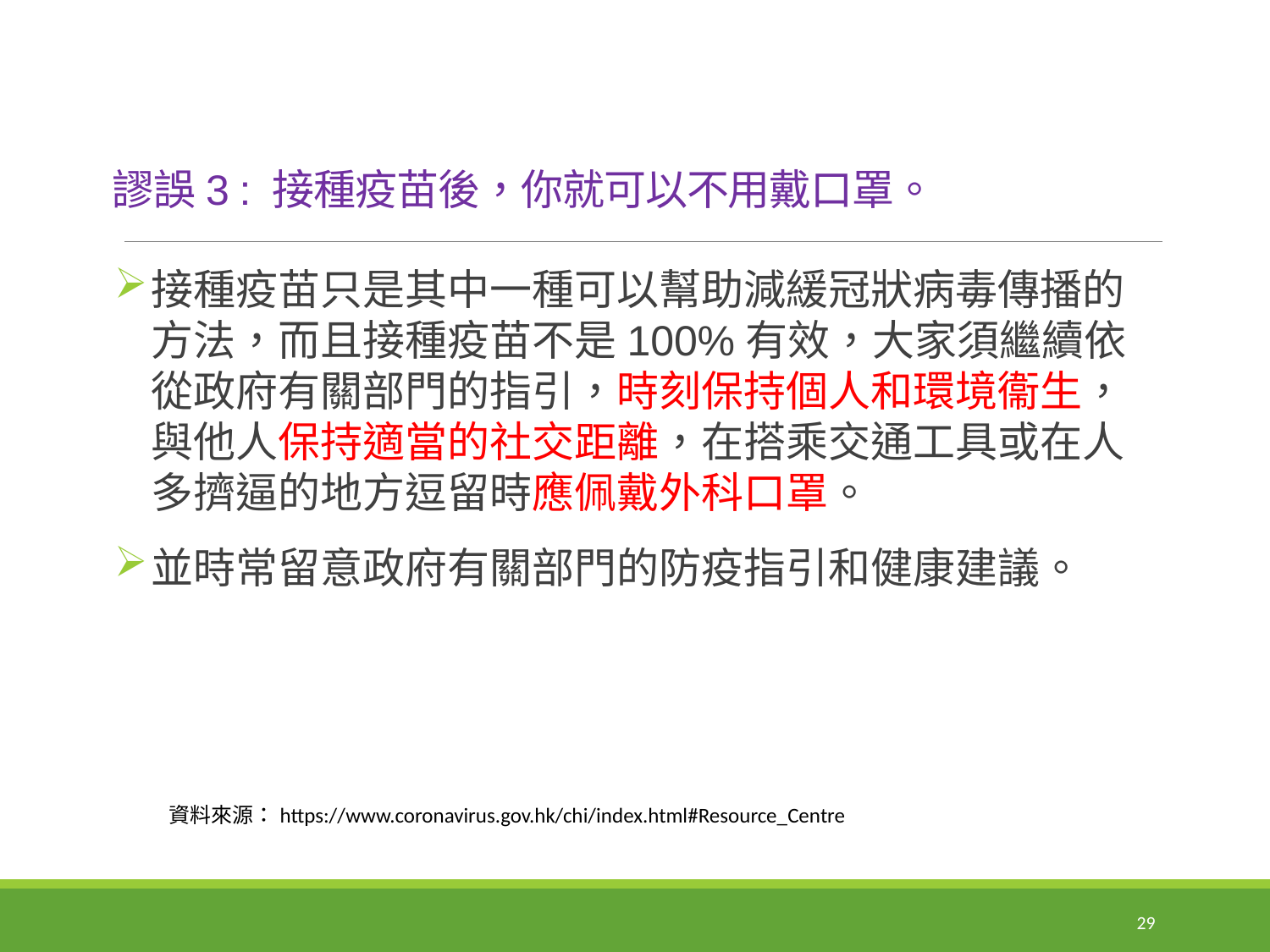

# 謬誤3 : 接種疫苗後，你就可以不用戴口罩。
接種疫苗只是其中一種可以幫助減緩冠狀病毒傳播的方法，而且接種疫苗不是100%有效，大家須繼續依從政府有關部門的指引，時刻保持個人和環境衞生，與他人保持適當的社交距離，在搭乘交通工具或在人多擠逼的地方逗留時應佩戴外科口罩。
並時常留意政府有關部門的防疫指引和健康建議。

資料來源：https://www.coronavirus.gov.hk/chi/index.html#Resource_Centre
29